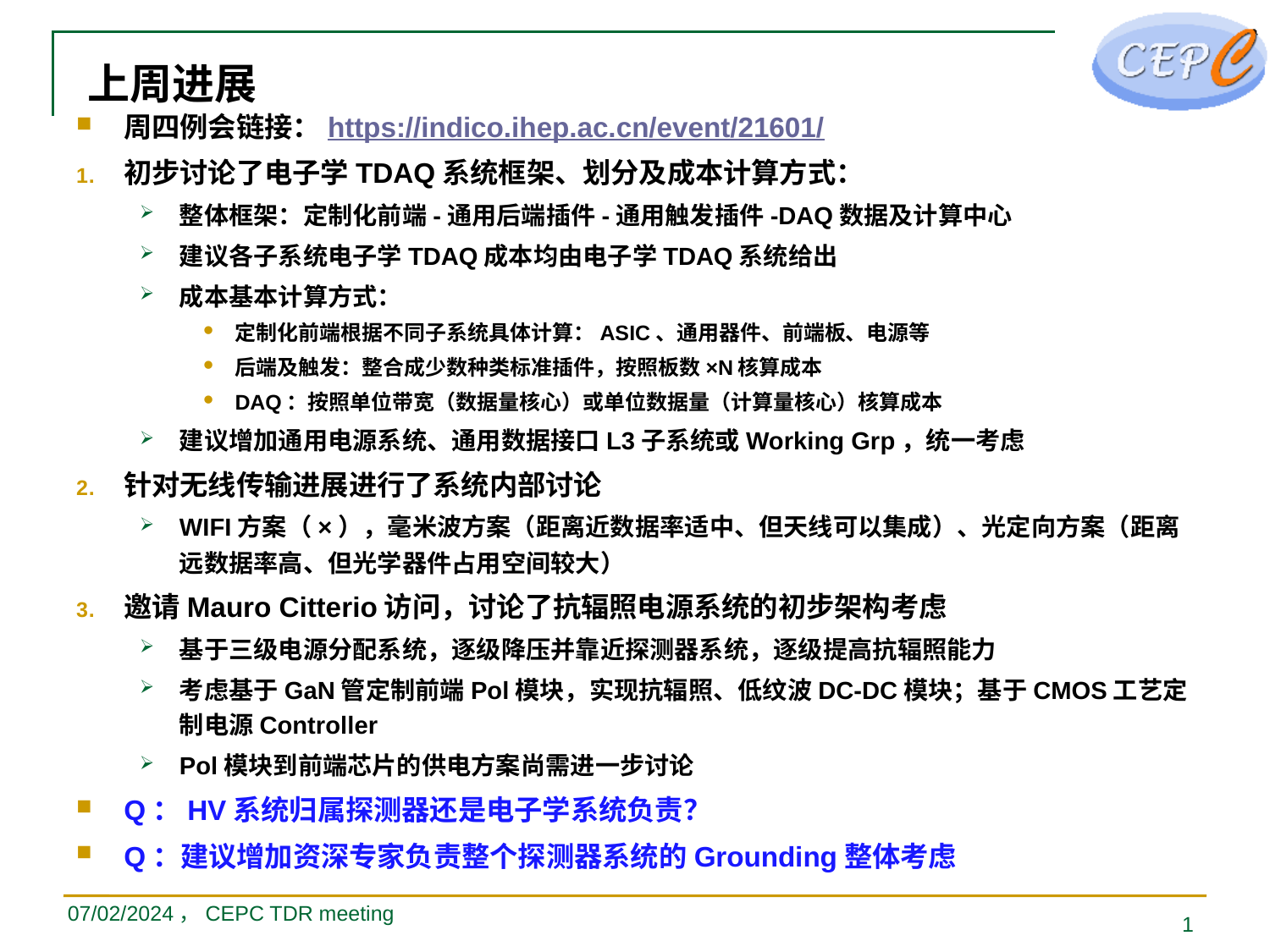

# 上周进展
周四例会链接：https://indico.ihep.ac.cn/event/21601/
初步讨论了电子学TDAQ系统框架、划分及成本计算方式：
整体框架：定制化前端-通用后端插件-通用触发插件-DAQ数据及计算中心
建议各子系统电子学TDAQ成本均由电子学TDAQ系统给出
成本基本计算方式：
定制化前端根据不同子系统具体计算：ASIC、通用器件、前端板、电源等
后端及触发：整合成少数种类标准插件，按照板数×N核算成本
DAQ：按照单位带宽（数据量核心）或单位数据量（计算量核心）核算成本
建议增加通用电源系统、通用数据接口L3子系统或Working Grp，统一考虑
针对无线传输进展进行了系统内部讨论
WIFI方案（×），毫米波方案（距离近数据率适中、但天线可以集成）、光定向方案（距离远数据率高、但光学器件占用空间较大）
邀请Mauro Citterio访问，讨论了抗辐照电源系统的初步架构考虑
基于三级电源分配系统，逐级降压并靠近探测器系统，逐级提高抗辐照能力
考虑基于GaN管定制前端Pol模块，实现抗辐照、低纹波DC-DC模块；基于CMOS工艺定制电源Controller
Pol模块到前端芯片的供电方案尚需进一步讨论
Q：HV系统归属探测器还是电子学系统负责？
Q：建议增加资深专家负责整个探测器系统的Grounding整体考虑
07/02/2024，CEPC TDR meeting
1